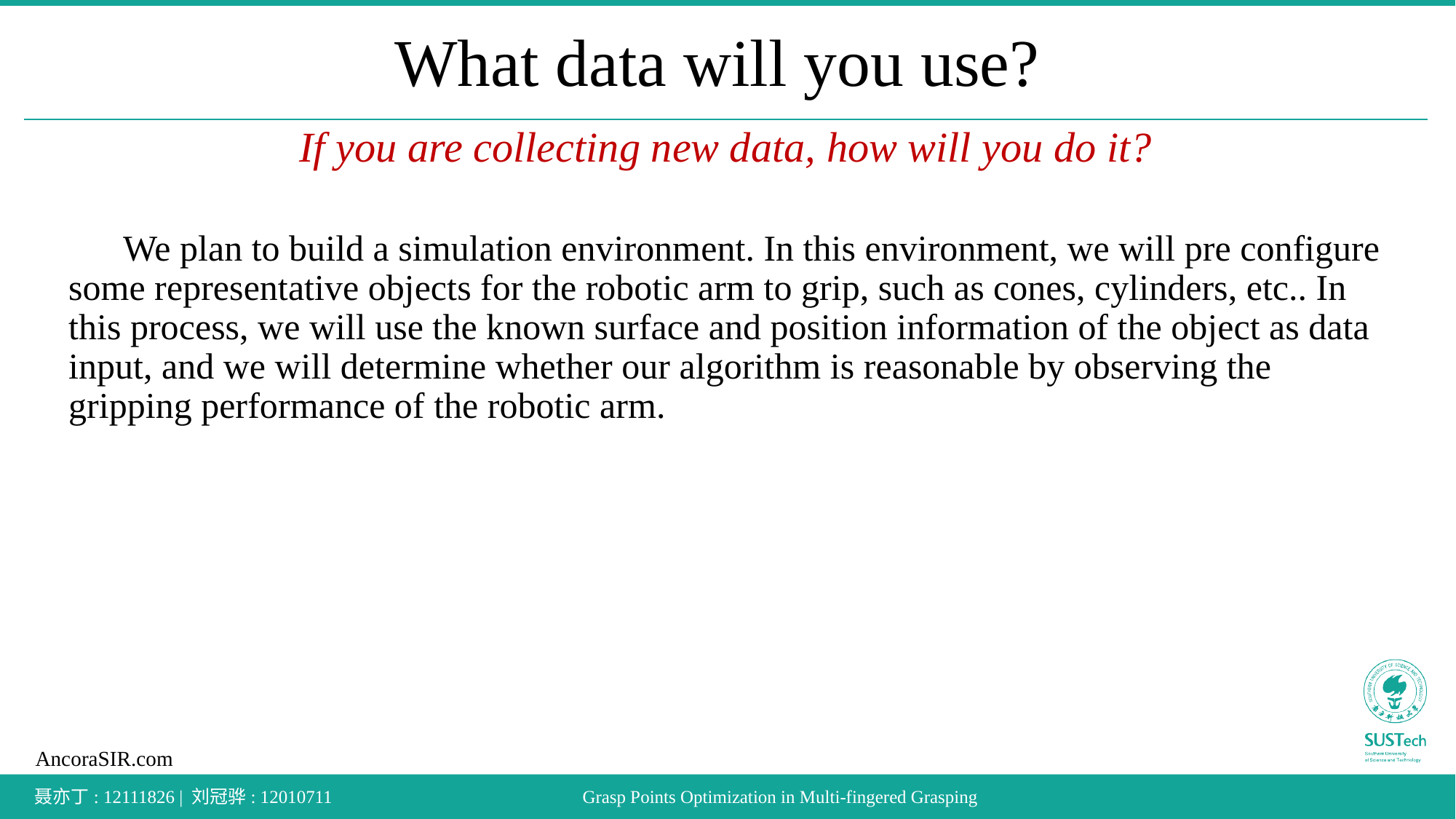

# What data will you use?
If you are collecting new data, how will you do it?
We plan to build a simulation environment. In this environment, we will pre configure some representative objects for the robotic arm to grip, such as cones, cylinders, etc.. In this process, we will use the known surface and position information of the object as data input, and we will determine whether our algorithm is reasonable by observing the gripping performance of the robotic arm.

聂亦丁: 12111826 | 刘冠骅: 12010711
6
Grasp Points Optimization in Multi-fingered Grasping